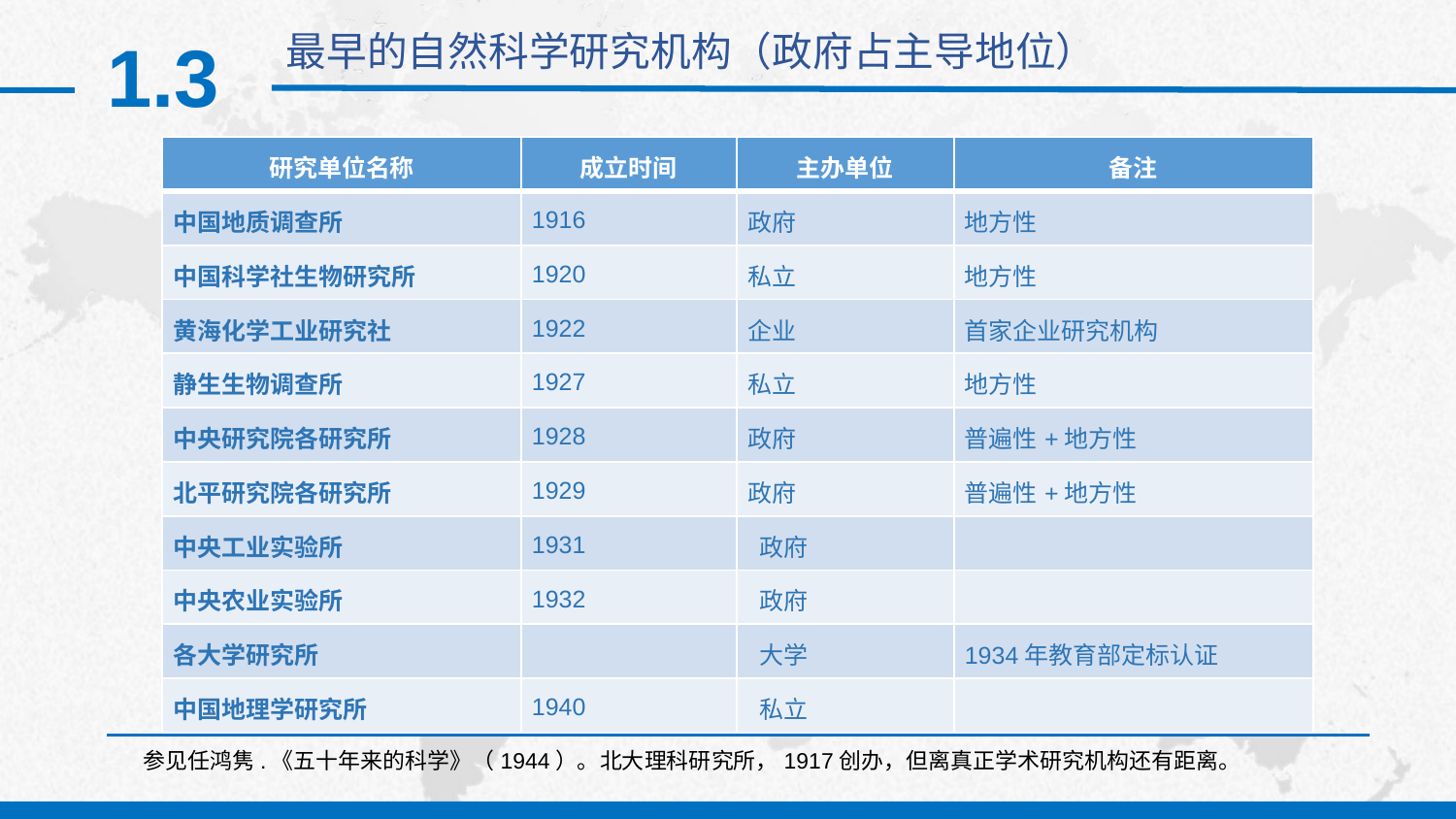

1.3
最早的自然科学研究机构（政府占主导地位）
| 研究单位名称 | 成立时间 | 主办单位 | 备注 |
| --- | --- | --- | --- |
| 中国地质调查所 | 1916 | 政府 | 地方性 |
| 中国科学社生物研究所 | 1920 | 私立 | 地方性 |
| 黄海化学工业研究社 | 1922 | 企业 | 首家企业研究机构 |
| 静生生物调查所 | 1927 | 私立 | 地方性 |
| 中央研究院各研究所 | 1928 | 政府 | 普遍性+地方性 |
| 北平研究院各研究所 | 1929 | 政府 | 普遍性+地方性 |
| 中央工业实验所 | 1931 | 政府 |  |
| 中央农业实验所 | 1932 | 政府 |  |
| 各大学研究所 |  | 大学 | 1934年教育部定标认证 |
| 中国地理学研究所 | 1940 | 私立 |  |
参见任鸿隽.《五十年来的科学》（1944）。北大理科研究所，1917创办，但离真正学术研究机构还有距离。